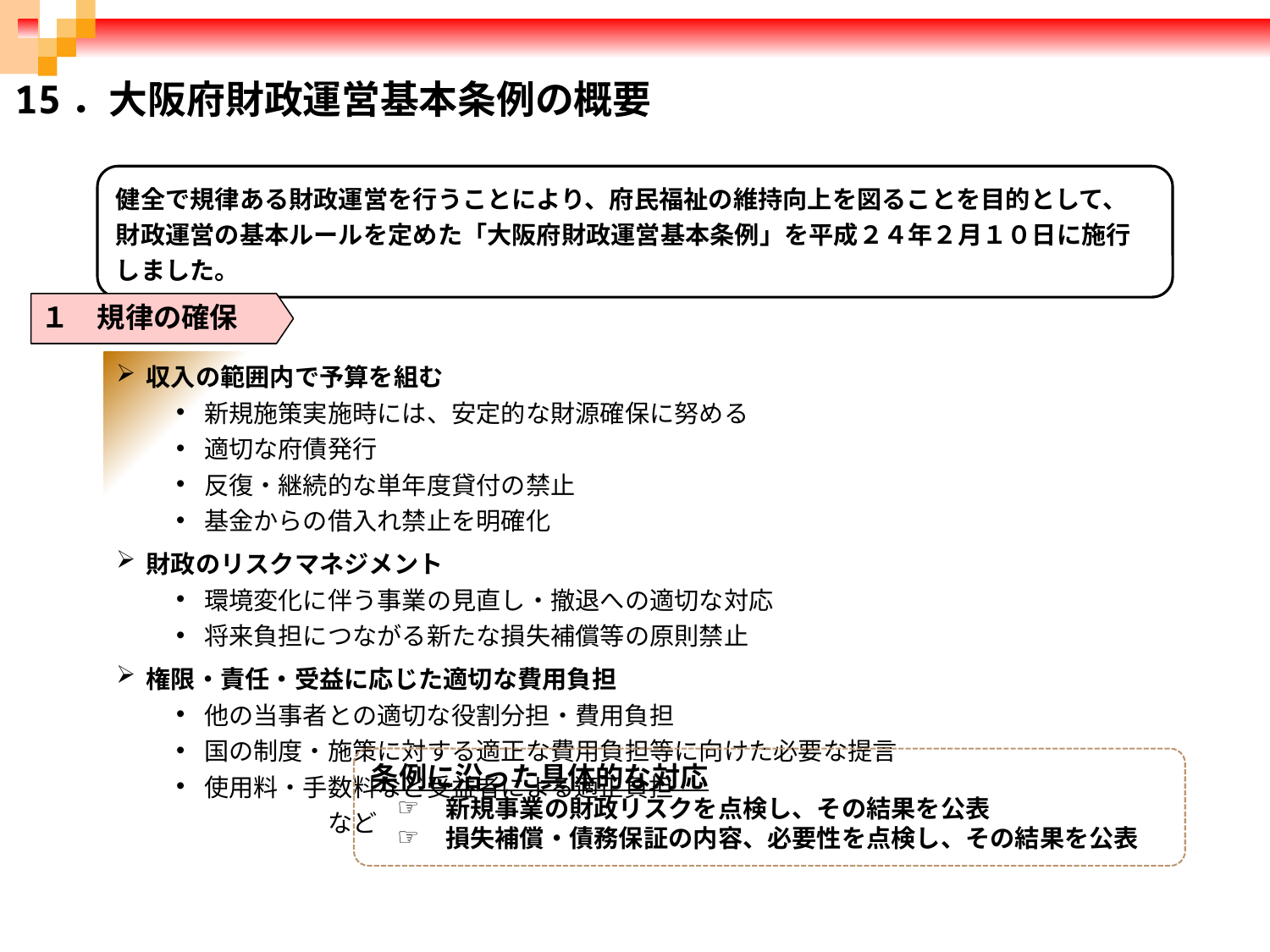

15．大阪府財政運営基本条例の概要
健全で規律ある財政運営を行うことにより、府民福祉の維持向上を図ることを目的として、
財政運営の基本ルールを定めた「大阪府財政運営基本条例」を平成２４年２月１０日に施行しました。
１　規律の確保
| 収入の範囲内で予算を組む 新規施策実施時には、安定的な財源確保に努める 適切な府債発行 反復・継続的な単年度貸付の禁止 基金からの借入れ禁止を明確化 財政のリスクマネジメント 環境変化に伴う事業の見直し・撤退への適切な対応 将来負担につながる新たな損失補償等の原則禁止 権限・責任・受益に応じた適切な費用負担　　　 他の当事者との適切な役割分担・費用負担 国の制度・施策に対する適正な費用負担等に向けた必要な提言 使用料・手数料など受益者による適正負担　　　　　　　　　　　　　　など |
| --- |
条例に沿った具体的な対応
　新規事業の財政リスクを点検し、その結果を公表
　損失補償・債務保証の内容、必要性を点検し、その結果を公表